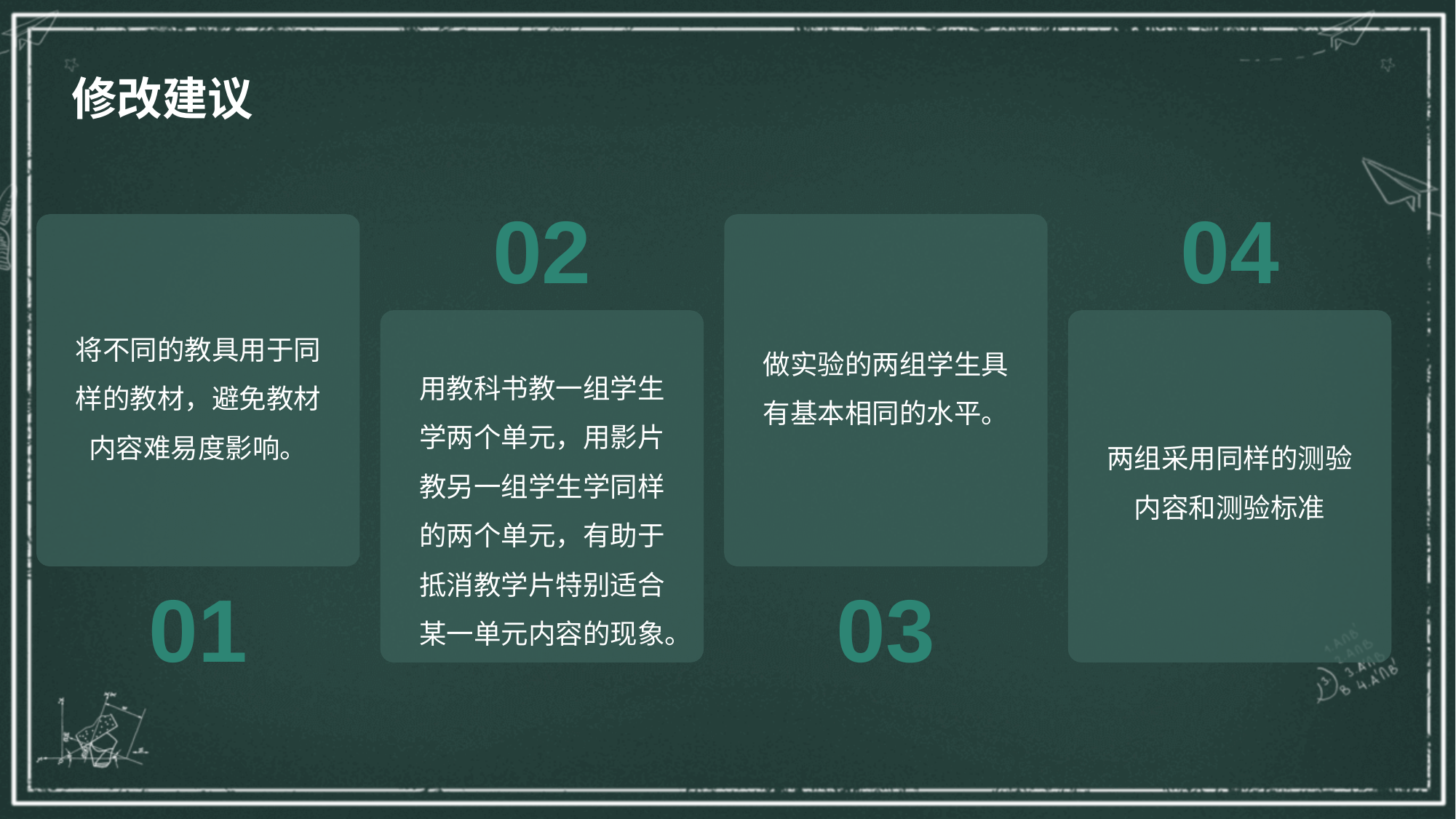

修改建议
02
04

将不同的教具用于同样的教材，避免教材内容难易度影响。
做实验的两组学生具有基本相同的水平。
用教科书教一组学生学两个单元，用影片教另一组学生学同样的两个单元，有助于抵消教学片特别适合某一单元内容的现象。
两组采用同样的测验内容和测验标准
01
03